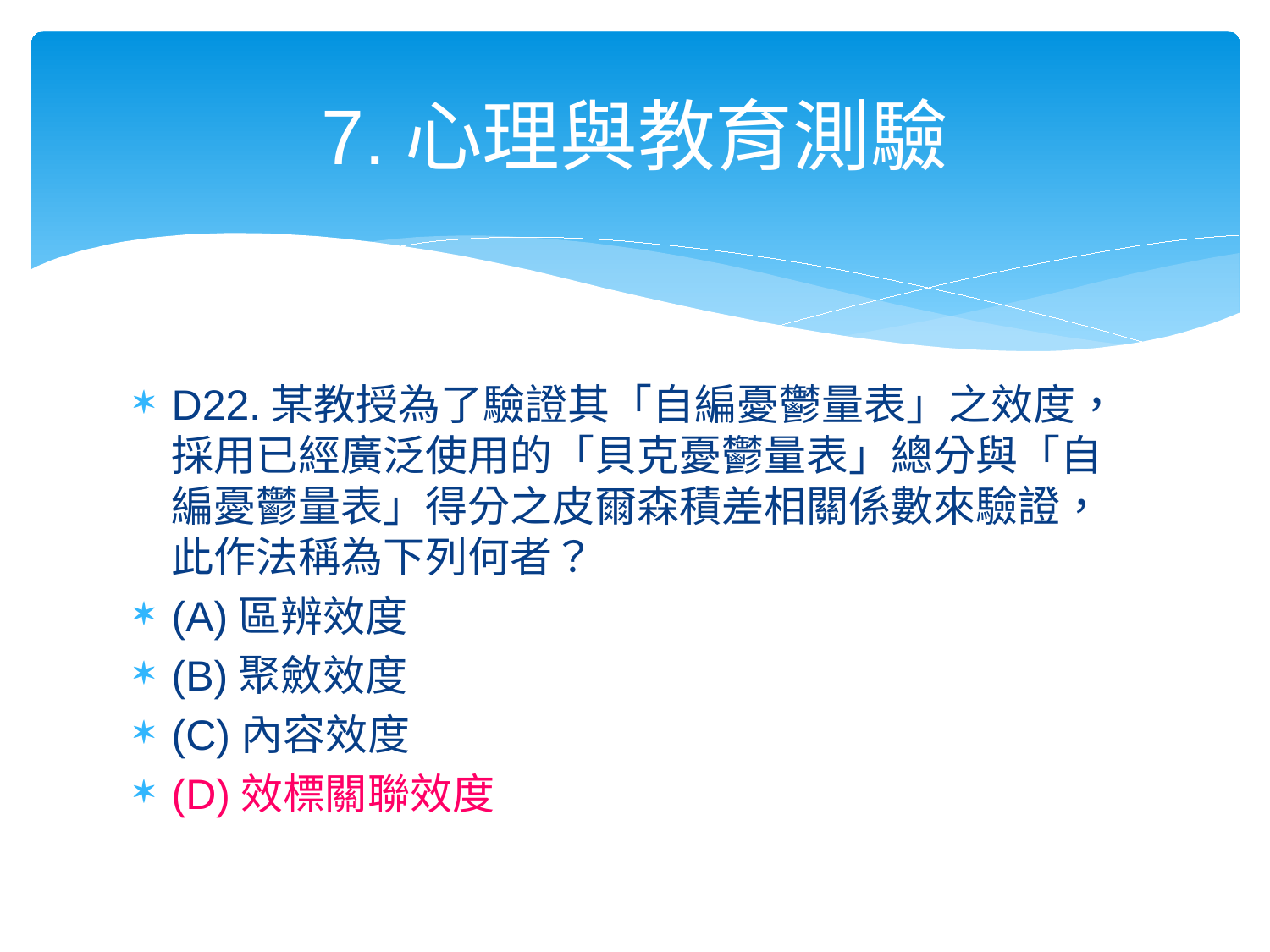

# 7.心理與教育測驗
D22.某教授為了驗證其「自編憂鬱量表」之效度，採用已經廣泛使用的「貝克憂鬱量表」總分與「自編憂鬱量表」得分之皮爾森積差相關係數來驗證，此作法稱為下列何者？
(A)區辨效度
(B)聚斂效度
(C)內容效度
(D)效標關聯效度